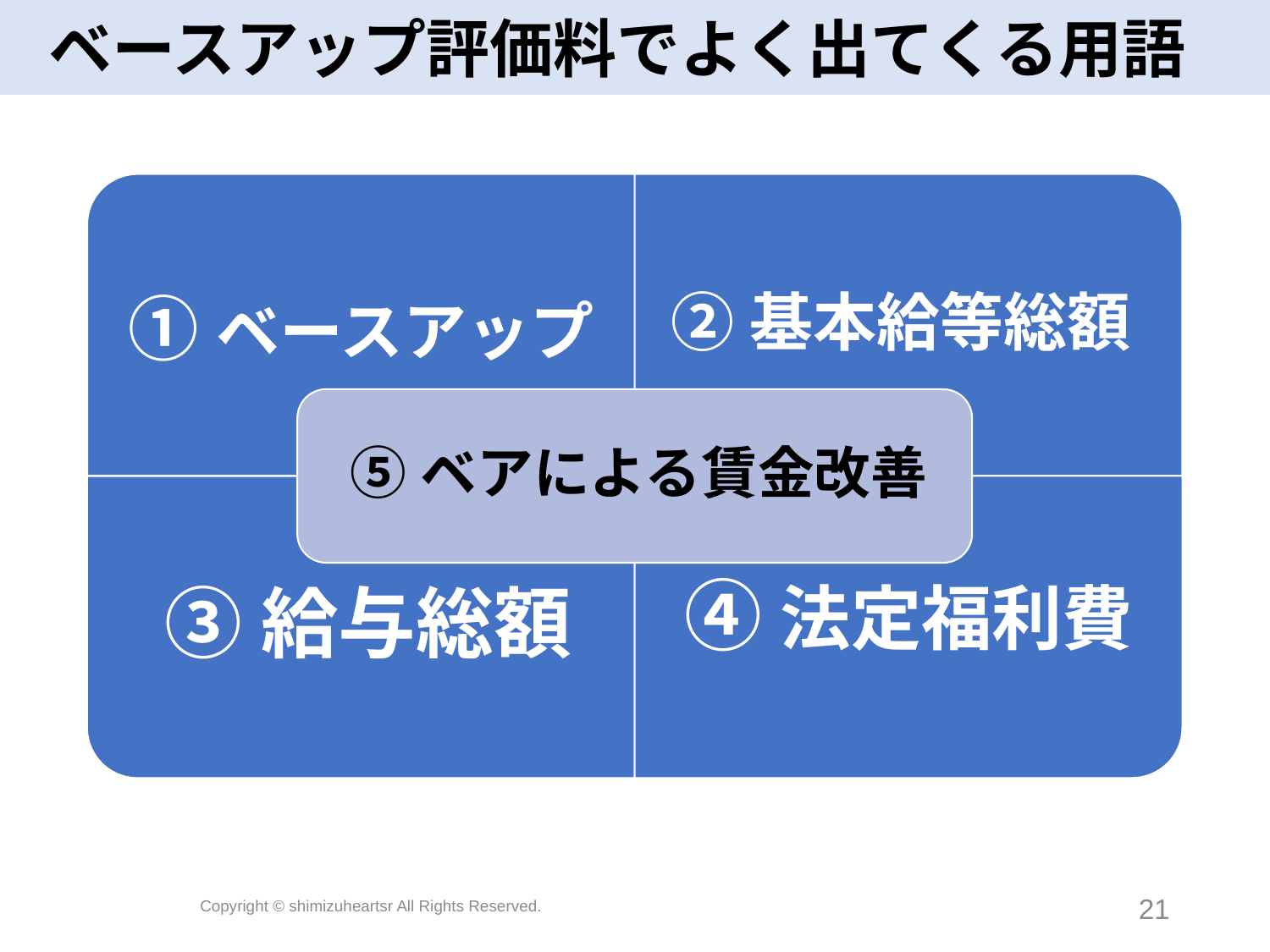

# ベースアップ評価料でよく出てくる用語
①ベースアップ
②基本給等総額
③給与総額
④法定福利費
⑤ベアによる賃金改善
Copyright © shimizuheartsr All Rights Reserved.
21